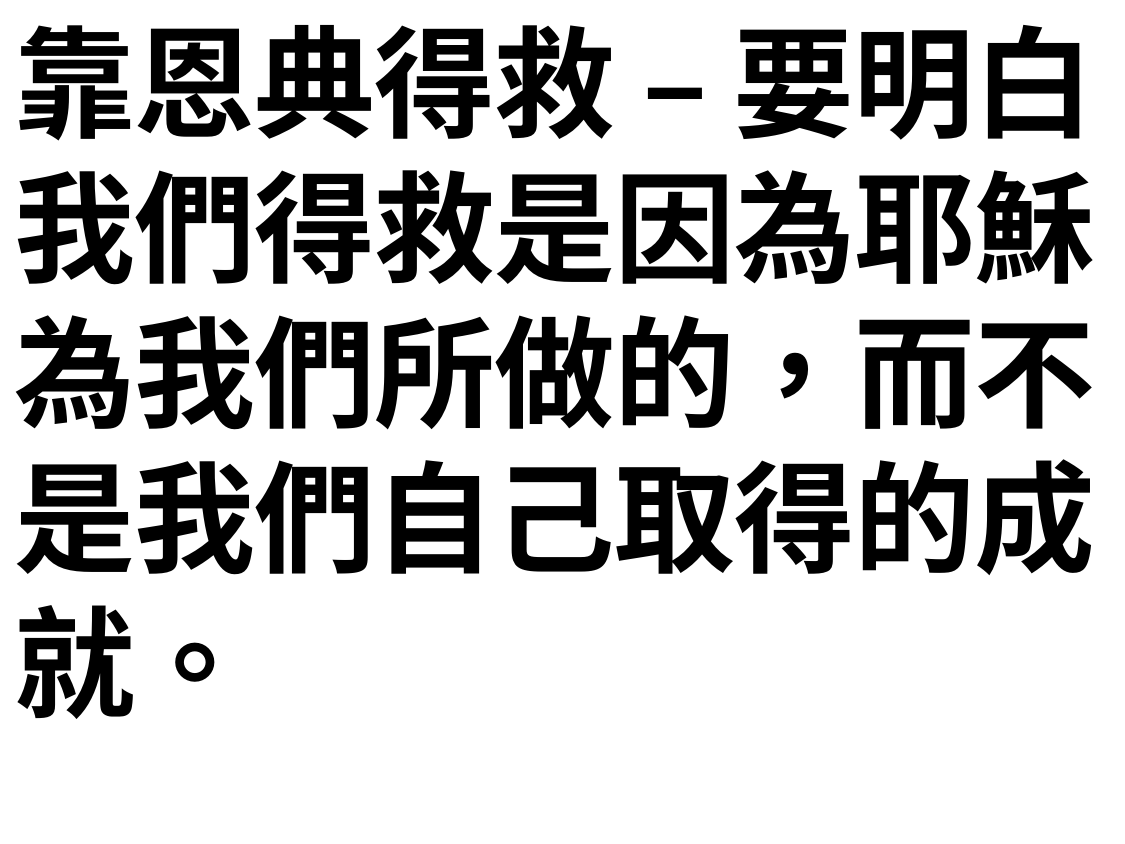

靠恩典得救 – 要明白我們得救是因為耶穌為我們所做的，而不是我們自己取得的成就。